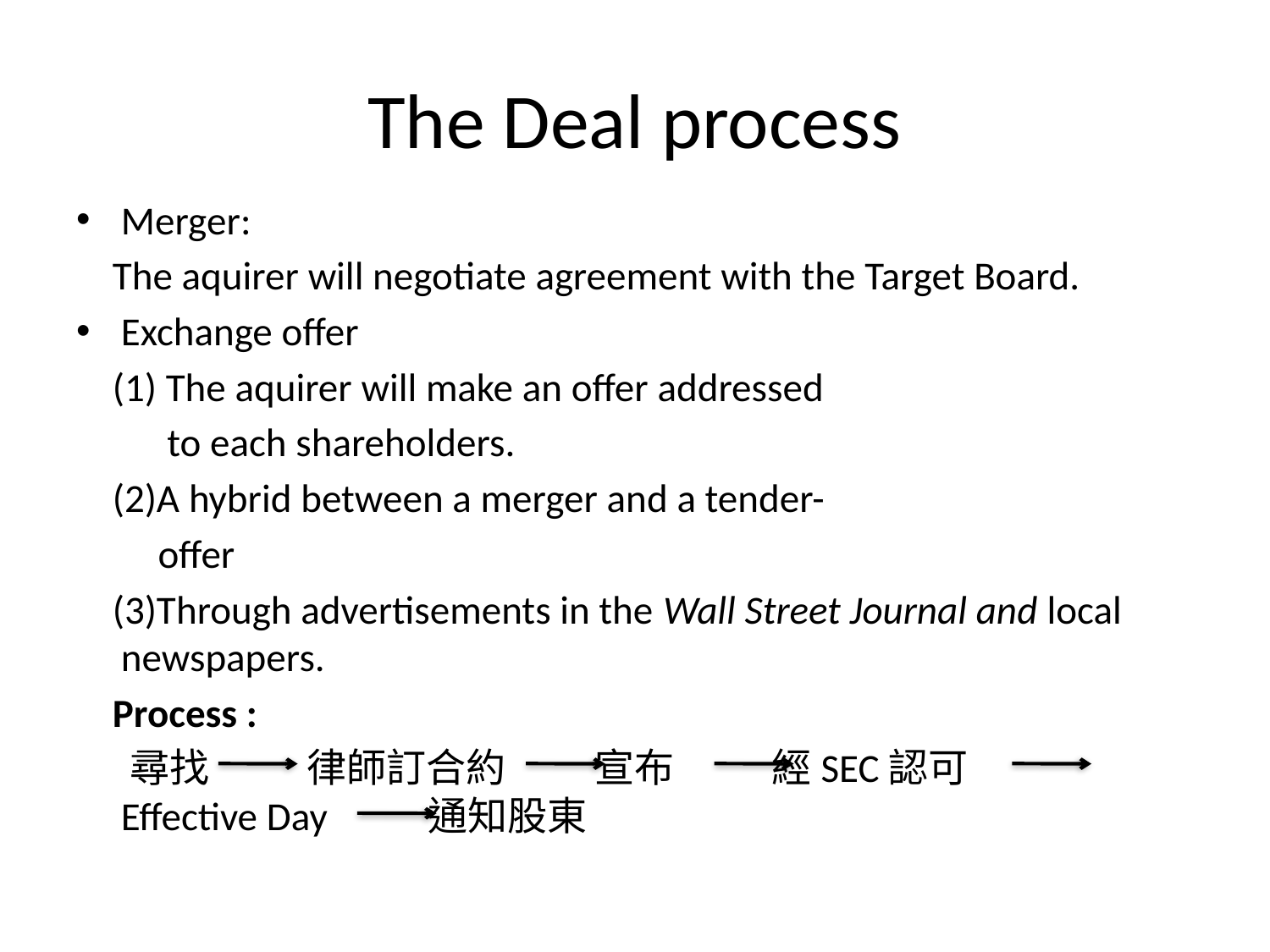

# The Deal process
Merger:
    The aquirer will negotiate agreement with the Target Board.
Exchange offer
    (1) The aquirer will make an offer addressed
          to each shareholders.
    (2)A hybrid between a merger and a tender-
         offer
    (3)Through advertisements in the Wall Street Journal and local     newspapers.
    Process :
     尋找           律師訂合約          宣布           經SEC認可
Effective Day          通知股東